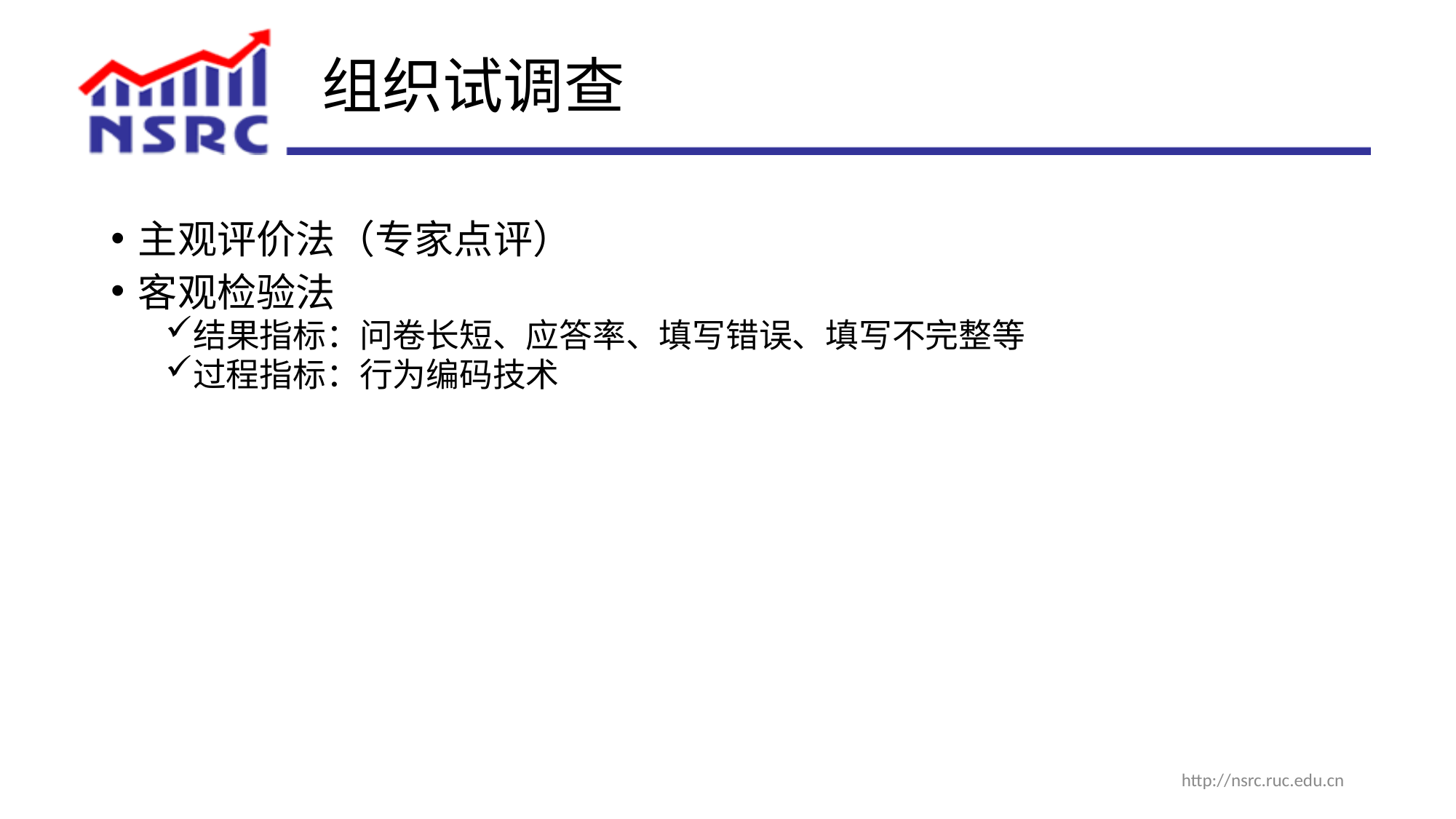

# 组织试调查
主观评价法（专家点评）
客观检验法
结果指标：问卷长短、应答率、填写错误、填写不完整等
过程指标：行为编码技术